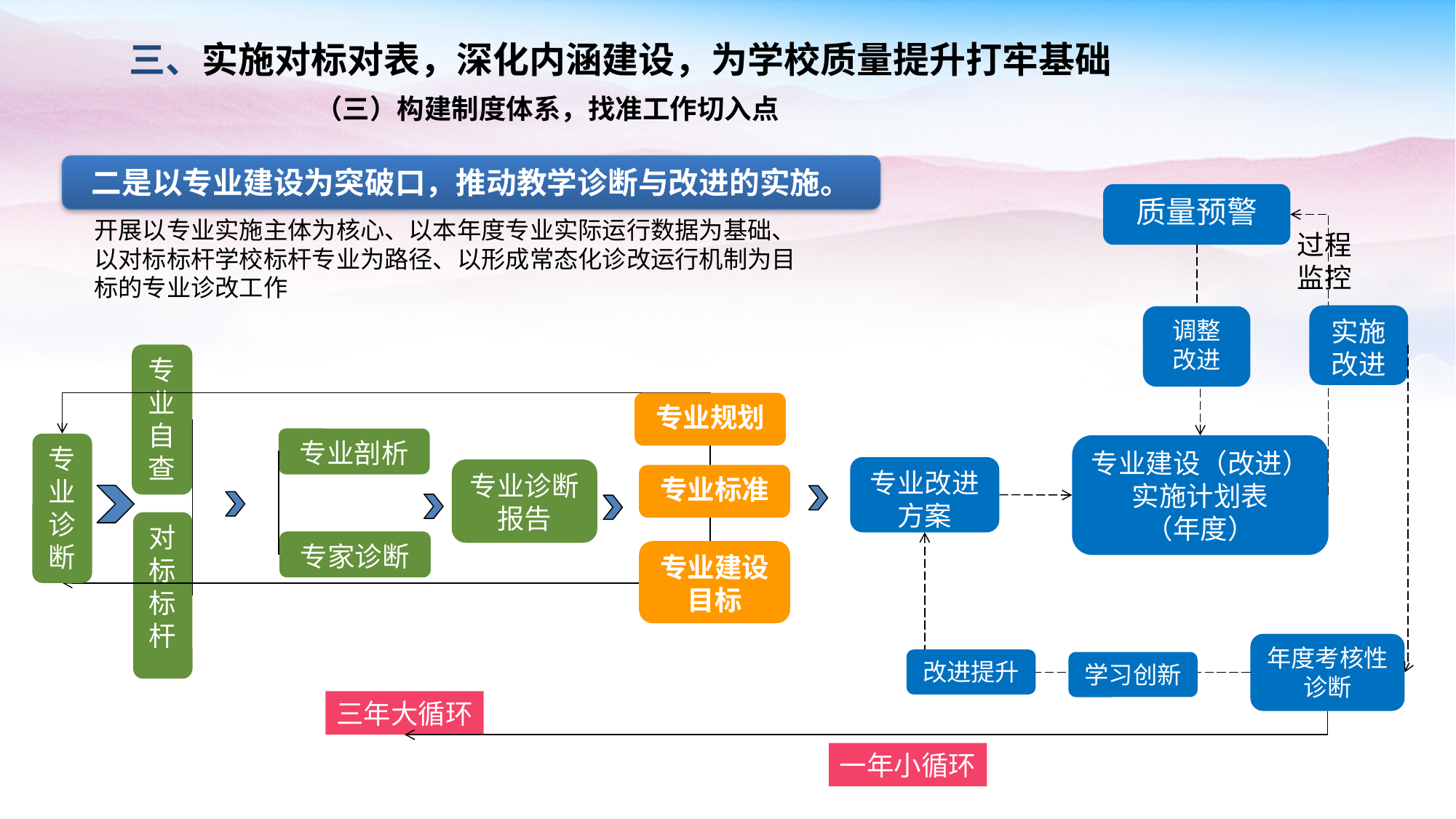

三、实施对标对表，深化内涵建设，为学校质量提升打牢基础
（三）构建制度体系，找准工作切入点
二是以专业建设为突破口，推动教学诊断与改进的实施。
质量预警
开展以专业实施主体为核心、以本年度专业实际运行数据为基础、以对标标杆学校标杆专业为路径、以形成常态化诊改运行机制为目标的专业诊改工作
过程
监控
实施
改进
调整
改进
专
业
自
查
专业规划
专业剖析
专
业
诊断
专业建设（改进）
实施计划表
（年度）
专业改进
方案
专业诊断
报告
专业标准

对
标
标
杆
专家诊断
专业建设目标
年度考核性
诊断
改进提升
学习创新
三年大循环
一年小循环